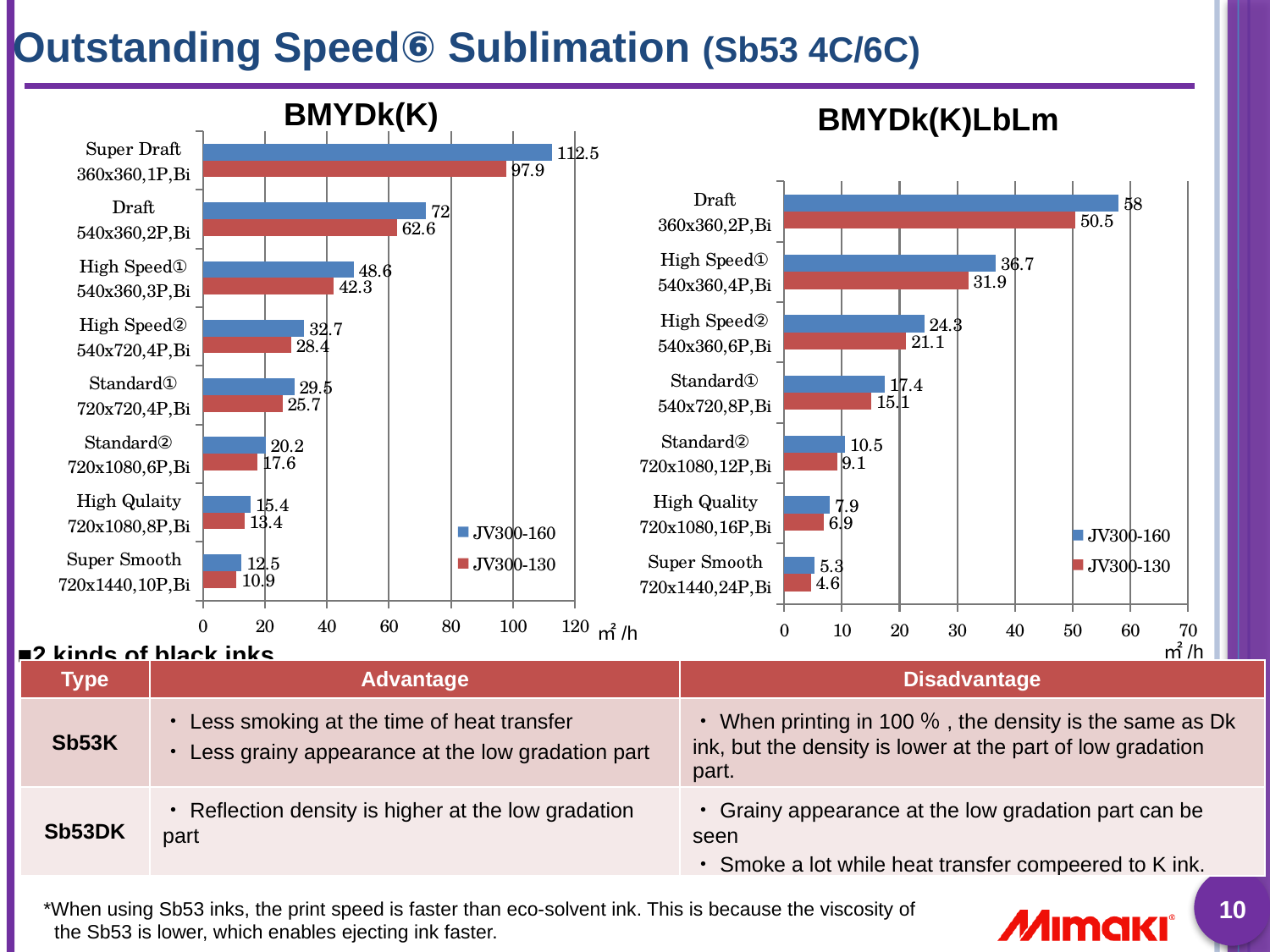

Outstanding Speed⑥ Sublimation (Sb53 4C/6C)
BMYDk(K)
BMYDk(K)LbLm

### Chart

| Category | JV300-130 | JV300-160 |
|---|---|---|
| Super Smooth
720x1440,10P,Bi | 10.875000000000023 | 12.5 |
| High Qulaity
720x1080,8P,Bi | 13.398 | 15.4 |
| Standard②
720x1080,6P,Bi | 17.573999999999987 | 20.2 |
| Standard①
720x720,4P,Bi | 25.665 | 29.5 |
| High Speed②
540x720,4P,Bi | 28.449 | 32.7 |
| High Speed①
540x360,3P,Bi | 42.28200000000001 | 48.6 |
| Draft
540x360,2P,Bi | 62.64 | 72.0 |
| Super Draft
360x360,1P,Bi | 97.87499999999999 | 112.5 |

### Chart

| Category | JV300-130 | JV300-160 |
|---|---|---|
| Super Smooth
720x1440,24P,Bi | 4.61099999999999 | 5.3 |
| High Quality
720x1080,16P,Bi | 6.873 | 7.9 |
| Standard②
720x1080,12P,Bi | 9.135 | 10.5 |
| Standard①
540x720,8P,Bi | 15.138 | 17.4 |
| High Speed②
540x360,6P,Bi | 21.141000000000005 | 24.3 |
| High Speed①
540x360,4P,Bi | 31.929000000000002 | 36.7 |
| Draft
360x360,2P,Bi | 50.46 | 58.0 |
㎡/h
■2 kinds of black inks
㎡/h
| Type | Advantage | Disadvantage |
| --- | --- | --- |
| Sb53K | ・Less smoking at the time of heat transfer ・Less grainy appearance at the low gradation part | ・When printing in 100％, the density is the same as Dk ink, but the density is lower at the part of low gradation part. |
| Sb53DK | ・Reflection density is higher at the low gradation part | ・Grainy appearance at the low gradation part can be seen ・Smoke a lot while heat transfer compeered to K ink. |
10
*When using Sb53 inks, the print speed is faster than eco-solvent ink. This is because the viscosity of
  the Sb53 is lower, which enables ejecting ink faster.